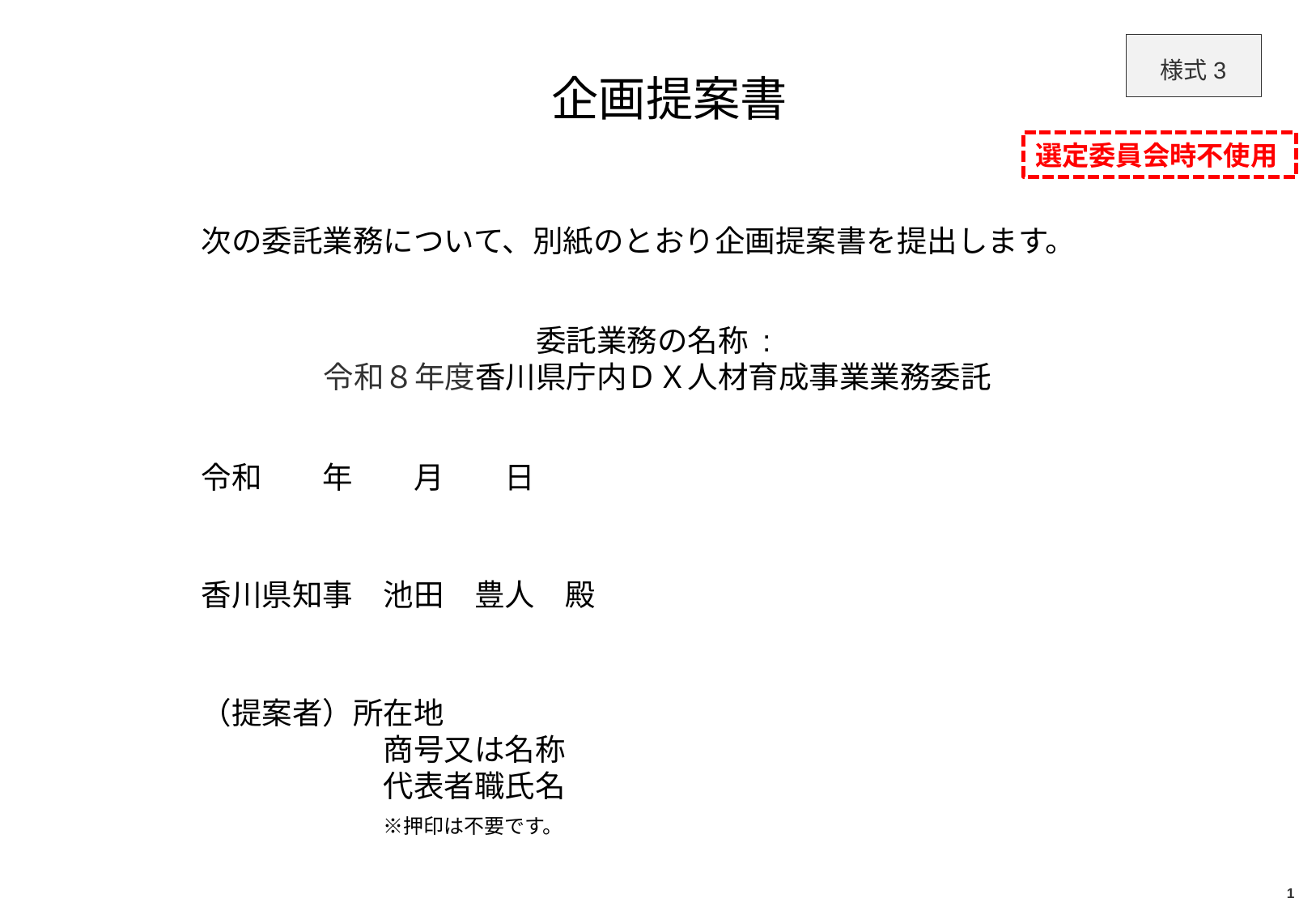

様式3
企画提案書
選定委員会時不使用
次の委託業務について、別紙のとおり企画提案書を提出します。
委託業務の名称 :
令和８年度香川県庁内ＤＸ人材育成事業業務委託
令和　　年　　月　　日
香川県知事　池田　豊人　殿
（提案者）所在地
　　　　　　商号又は名称
　　　　　　代表者職氏名
　　　　　　※押印は不要です。
1